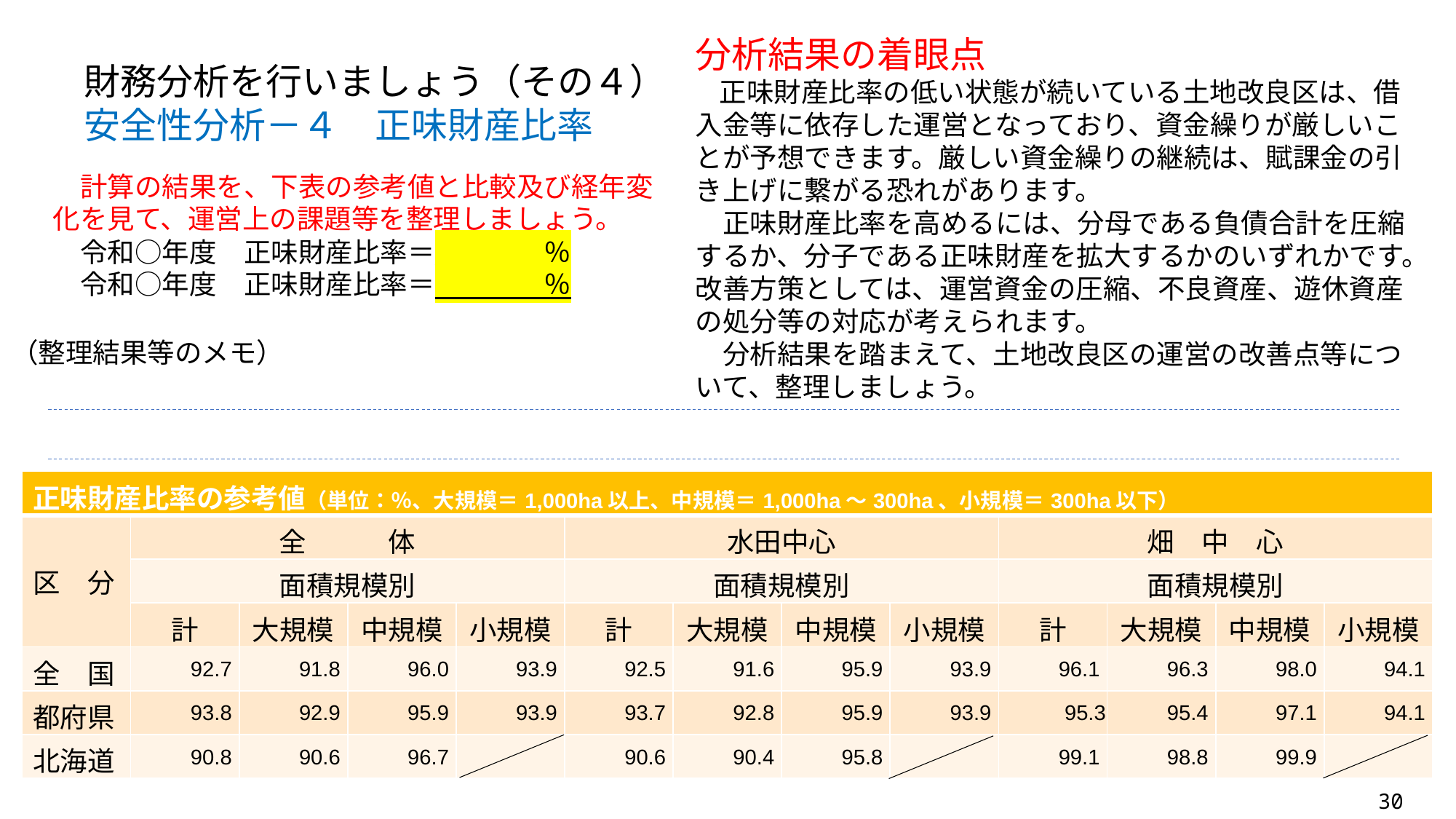

分析結果の着眼点
　正味財産比率の低い状態が続いている土地改良区は、借入金等に依存した運営となっており、資金繰りが厳しいことが予想できます。厳しい資金繰りの継続は、賦課金の引き上げに繋がる恐れがあります。
　正味財産比率を高めるには、分母である負債合計を圧縮するか、分子である正味財産を拡大するかのいずれかです。改善方策としては、運営資金の圧縮、不良資産、遊休資産の処分等の対応が考えられます。
　分析結果を踏まえて、土地改良区の運営の改善点等について、整理しましょう。
財務分析を行いましょう（その４）
安全性分析－４　正味財産比率
　計算の結果を、下表の参考値と比較及び経年変化を見て、運営上の課題等を整理しましょう。
　令和○年度　正味財産比率＝　　　　％
　令和○年度　正味財産比率＝　　　　％
（整理結果等のメモ）
| 正味財産比率の参考値（単位：％、大規模＝1,000ha以上、中規模＝1,000ha～300ha、小規模＝300ha以下） |  |  |  |  |  |  |  |  |  |  |  |  |
| --- | --- | --- | --- | --- | --- | --- | --- | --- | --- | --- | --- | --- |
| 区　分 | 全　　　体 |  |  |  | 水田中心 |  |  |  | 畑　中　心 |  |  |  |
|  | 面積規模別 |  |  |  | 面積規模別 |  |  |  | 面積規模別 |  |  |  |
|  | 計 | 大規模 | 中規模 | 小規模 | 計 | 大規模 | 中規模 | 小規模 | 計 | 大規模 | 中規模 | 小規模 |
| 全　国 | 92.7 | 91.8 | 96.0 | 93.9 | 92.5 | 91.6 | 95.9 | 93.9 | 96.1 | 96.3 | 98.0 | 94.1 |
| 都府県 | 93.8 | 92.9 | 95.9 | 93.9 | 93.7 | 92.8 | 95.9 | 93.9 | 95.3 | 95.4 | 97.1 | 94.1 |
| 北海道 | 90.8 | 90.6 | 96.7 |  | 90.6 | 90.4 | 95.8 |  | 99.1 | 98.8 | 99.9 |  |
30